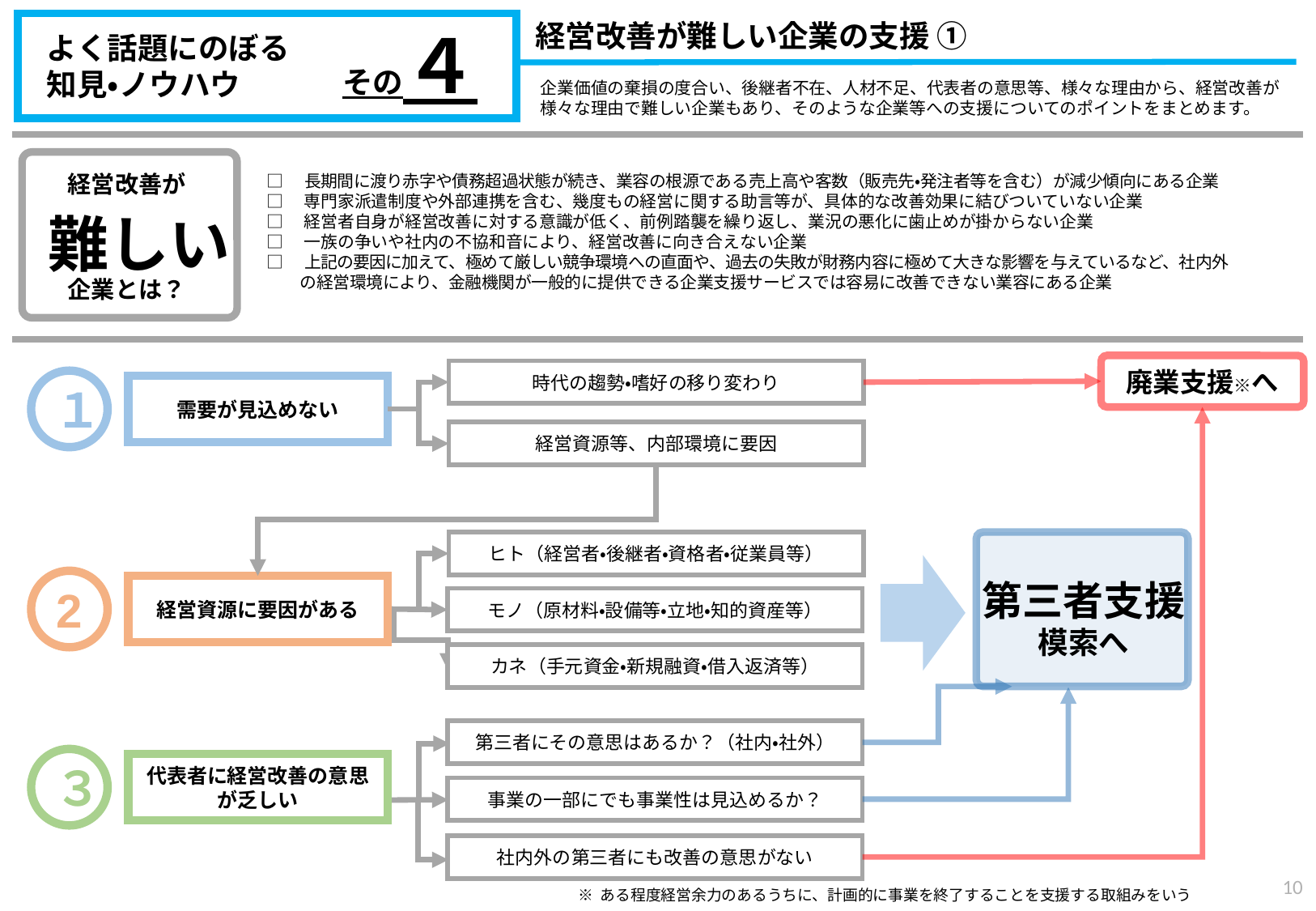

経営改善が難しい企業の支援 ①

その４
よく話題にのぼる
知見・ノウハウ
企業価値の棄損の度合い、後継者不在、人材不足、代表者の意思等、様々な理由から、経営改善が様々な理由で難しい企業もあり、そのような企業等への支援についてのポイントをまとめます。

経営改善が
難しい
企業とは？
□　長期間に渡り赤字や債務超過状態が続き、業容の根源である売上高や客数（販売先・発注者等を含む）が減少傾向にある企業
□　専門家派遣制度や外部連携を含む、幾度もの経営に関する助言等が、具体的な改善効果に結びついていない企業
□　経営者自身が経営改善に対する意識が低く、前例踏襲を繰り返し、業況の悪化に歯止めが掛からない企業
□　一族の争いや社内の不協和音により、経営改善に向き合えない企業
□　上記の要因に加えて、極めて厳しい競争環境への直面や、過去の失敗が財務内容に極めて大きな影響を与えているなど、社内外
　　の経営環境により、金融機関が一般的に提供できる企業支援サービスでは容易に改善できない業容にある企業
廃業支援※へ
時代の趨勢・嗜好の移り変わり
１
需要が見込めない
経営資源等、内部環境に要因

ヒト（経営者・後継者・資格者・従業員等）

第三者支援
模索へ
2
経営資源に要因がある
モノ（原材料・設備等・立地・知的資産等）
カネ（手元資金・新規融資・借入返済等）
第三者にその意思はあるか？（社内・社外）
３

代表者に経営改善の意思が乏しい

事業の一部にでも事業性は見込めるか？
社内外の第三者にも改善の意思がない
10
※ ある程度経営余力のあるうちに、計画的に事業を終了することを支援する取組みをいう